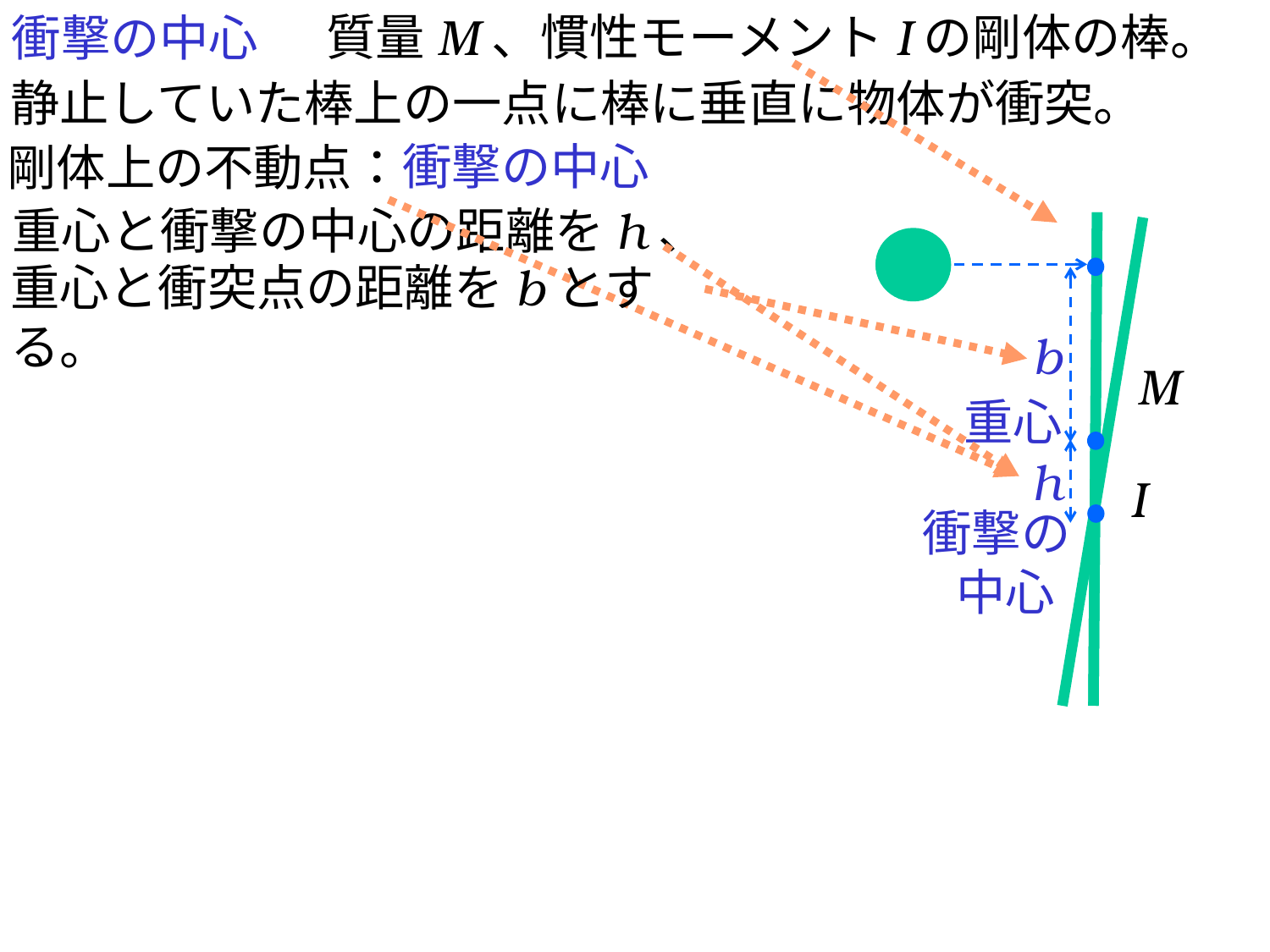

質量M、慣性モーメントIの剛体の棒。
衝撃の中心

静止していた棒上の一点に棒に垂直に物体が衝突。
衝撃の中心
剛体上の不動点：
重心と衝撃の中心の距離をh、

重心と衝突点の距離をbとする。

b
M
重心

h
I

衝撃の
  中心